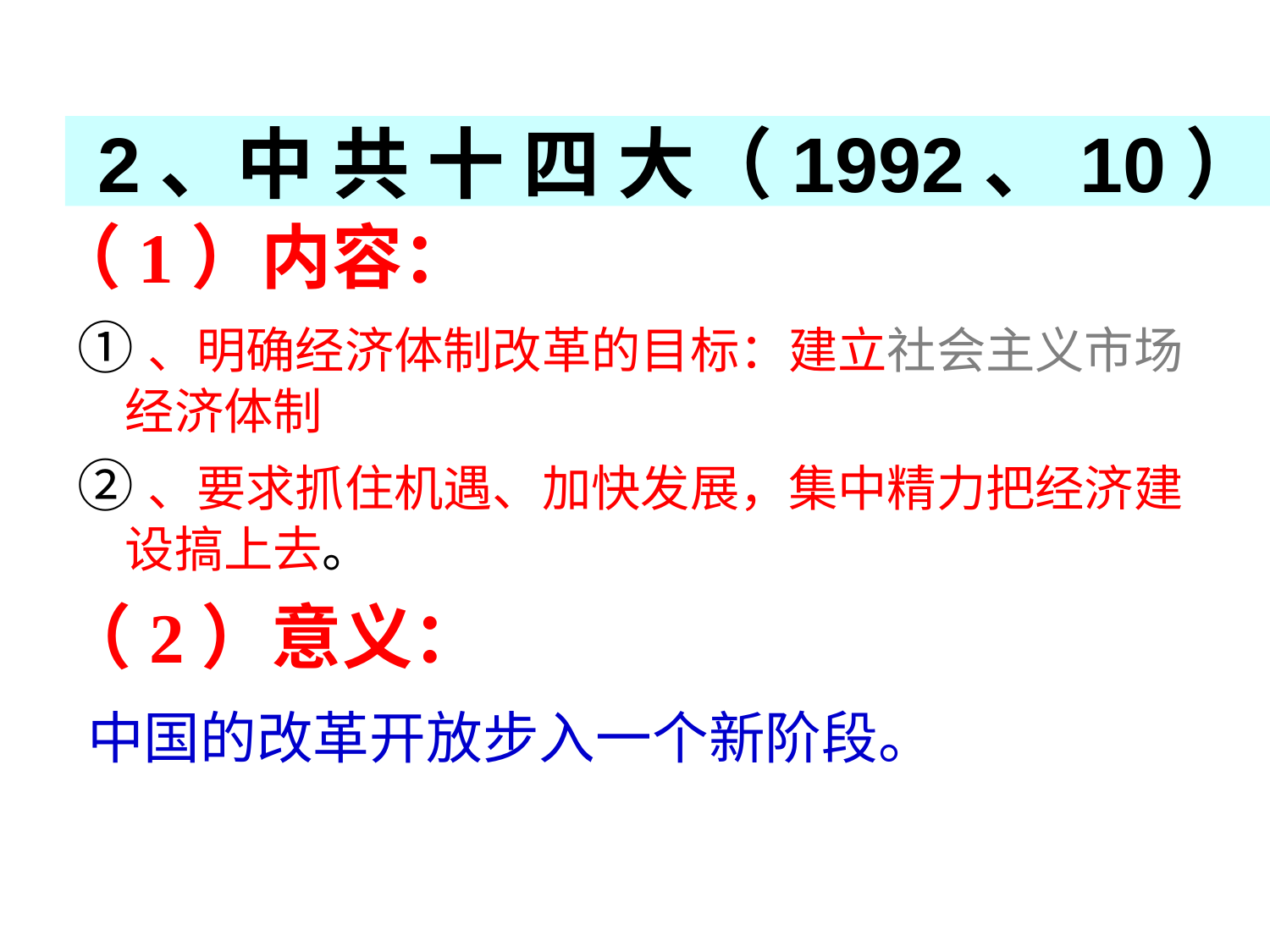

2、中 共 十 四 大（1992、10）
（1）内容：
①、明确经济体制改革的目标：建立社会主义市场经济体制
②、要求抓住机遇、加快发展，集中精力把经济建设搞上去。
（2）意义：
中国的改革开放步入一个新阶段。